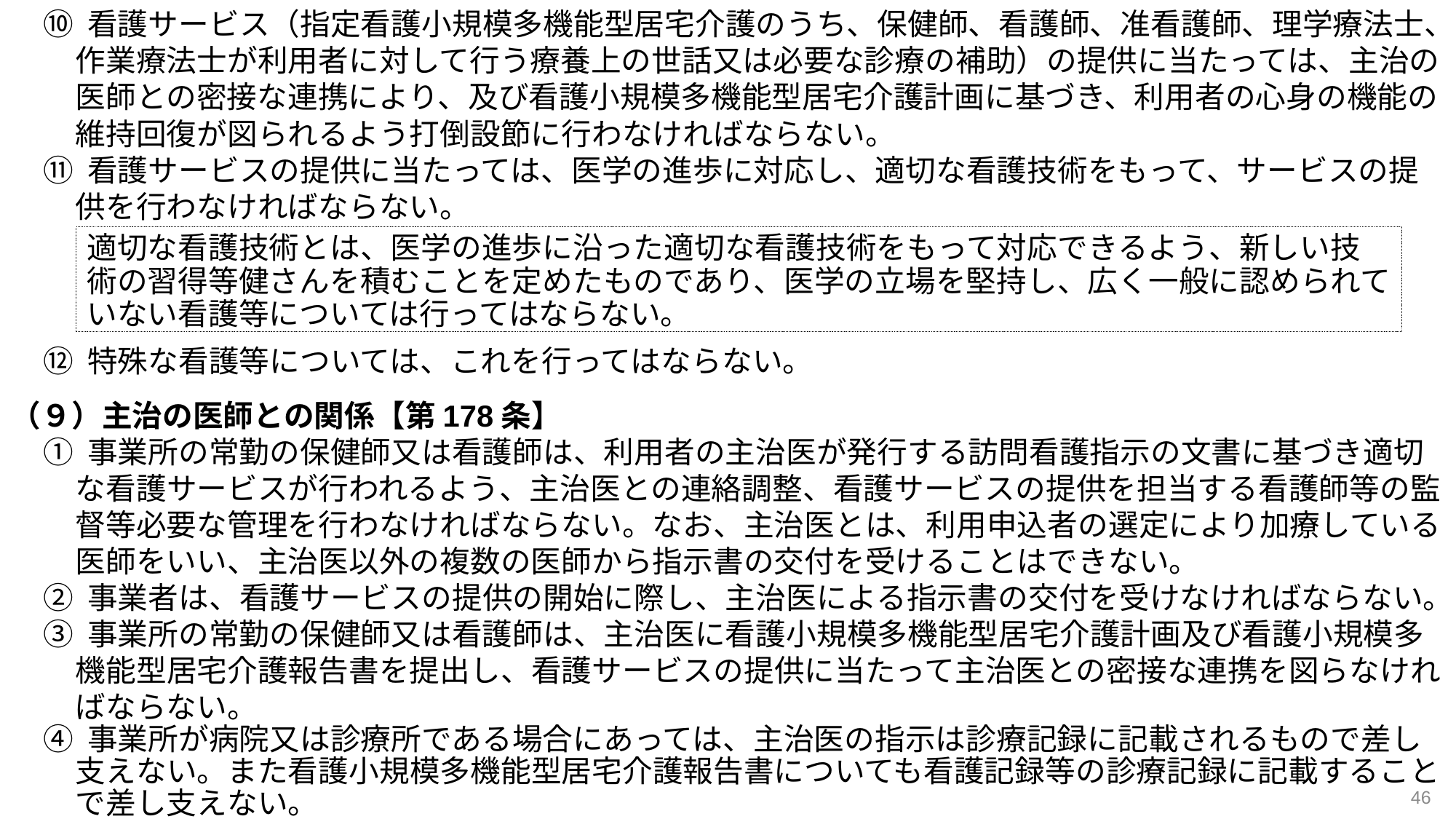

⑩ 看護サービス（指定看護小規模多機能型居宅介護のうち、保健師、看護師、准看護師、理学療法士、作業療法士が利用者に対して行う療養上の世話又は必要な診療の補助）の提供に当たっては、主治の医師との密接な連携により、及び看護小規模多機能型居宅介護計画に基づき、利用者の心身の機能の維持回復が図られるよう打倒設節に行わなければならない。
⑪ 看護サービスの提供に当たっては、医学の進歩に対応し、適切な看護技術をもって、サービスの提供を行わなければならない。

⑫ 特殊な看護等については、これを行ってはならない。

（９）主治の医師との関係【第178条】
① 事業所の常勤の保健師又は看護師は、利用者の主治医が発行する訪問看護指示の文書に基づき適切な看護サービスが行われるよう、主治医との連絡調整、看護サービスの提供を担当する看護師等の監督等必要な管理を行わなければならない。なお、主治医とは、利用申込者の選定により加療している医師をいい、主治医以外の複数の医師から指示書の交付を受けることはできない。
② 事業者は、看護サービスの提供の開始に際し、主治医による指示書の交付を受けなければならない。
③ 事業所の常勤の保健師又は看護師は、主治医に看護小規模多機能型居宅介護計画及び看護小規模多機能型居宅介護報告書を提出し、看護サービスの提供に当たって主治医との密接な連携を図らなければならない。
④ 事業所が病院又は診療所である場合にあっては、主治医の指示は診療記録に記載されるもので差し支えない。また看護小規模多機能型居宅介護報告書についても看護記録等の診療記録に記載することで差し支えない。
適切な看護技術とは、医学の進歩に沿った適切な看護技術をもって対応できるよう、新しい技術の習得等健さんを積むことを定めたものであり、医学の立場を堅持し、広く一般に認められていない看護等については行ってはならない。
46